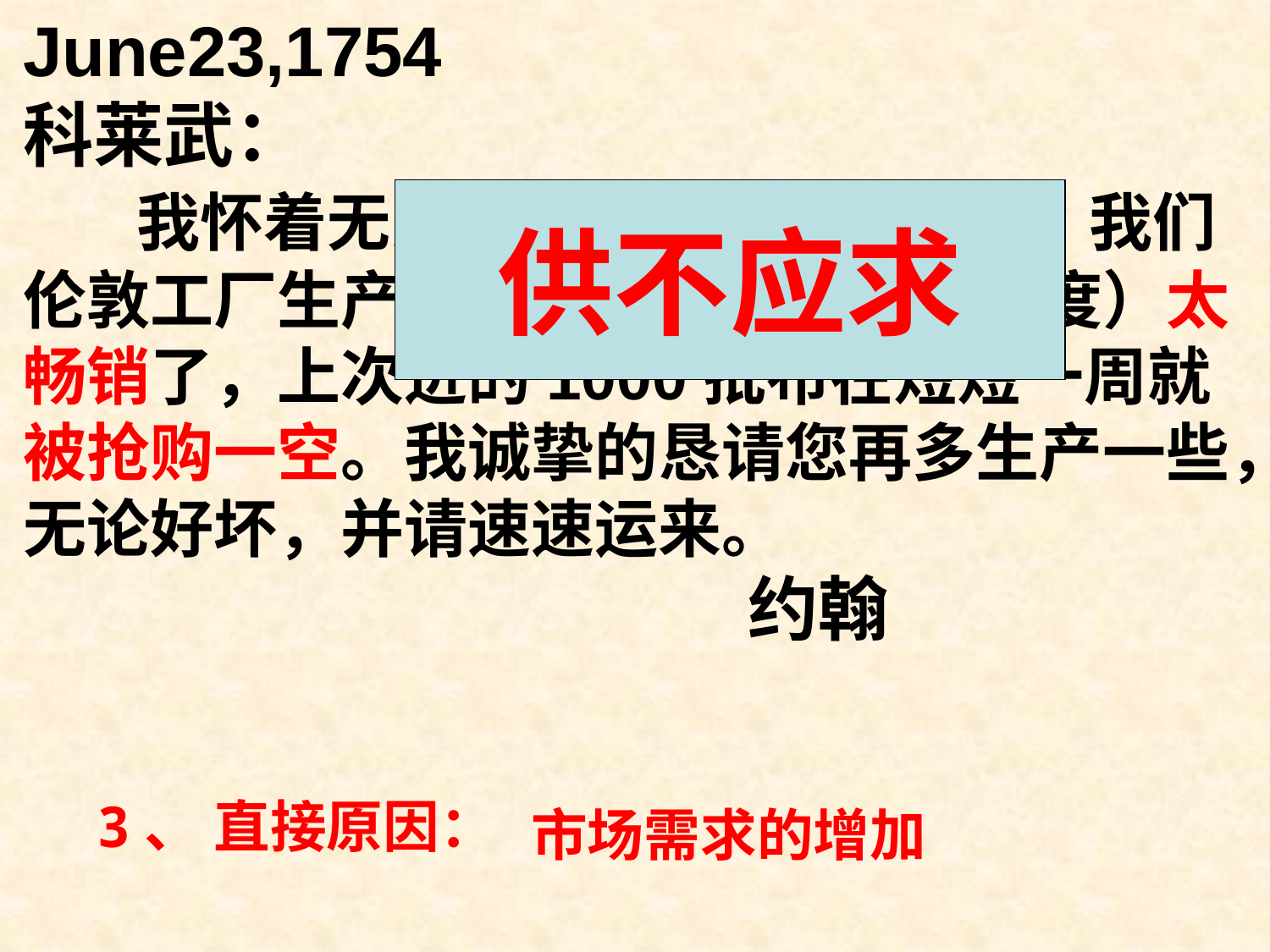

June23,1754
科莱武：
      我怀着无比激动的心情向您报告，我们伦敦工厂生产的平纹布，在这里（印度）太畅销了，上次进的1000批布在短短一周就被抢购一空。我诚挚的恳请您再多生产一些，无论好坏，并请速速运来。
                                            约翰
供不应求
3、 直接原因：
市场需求的增加